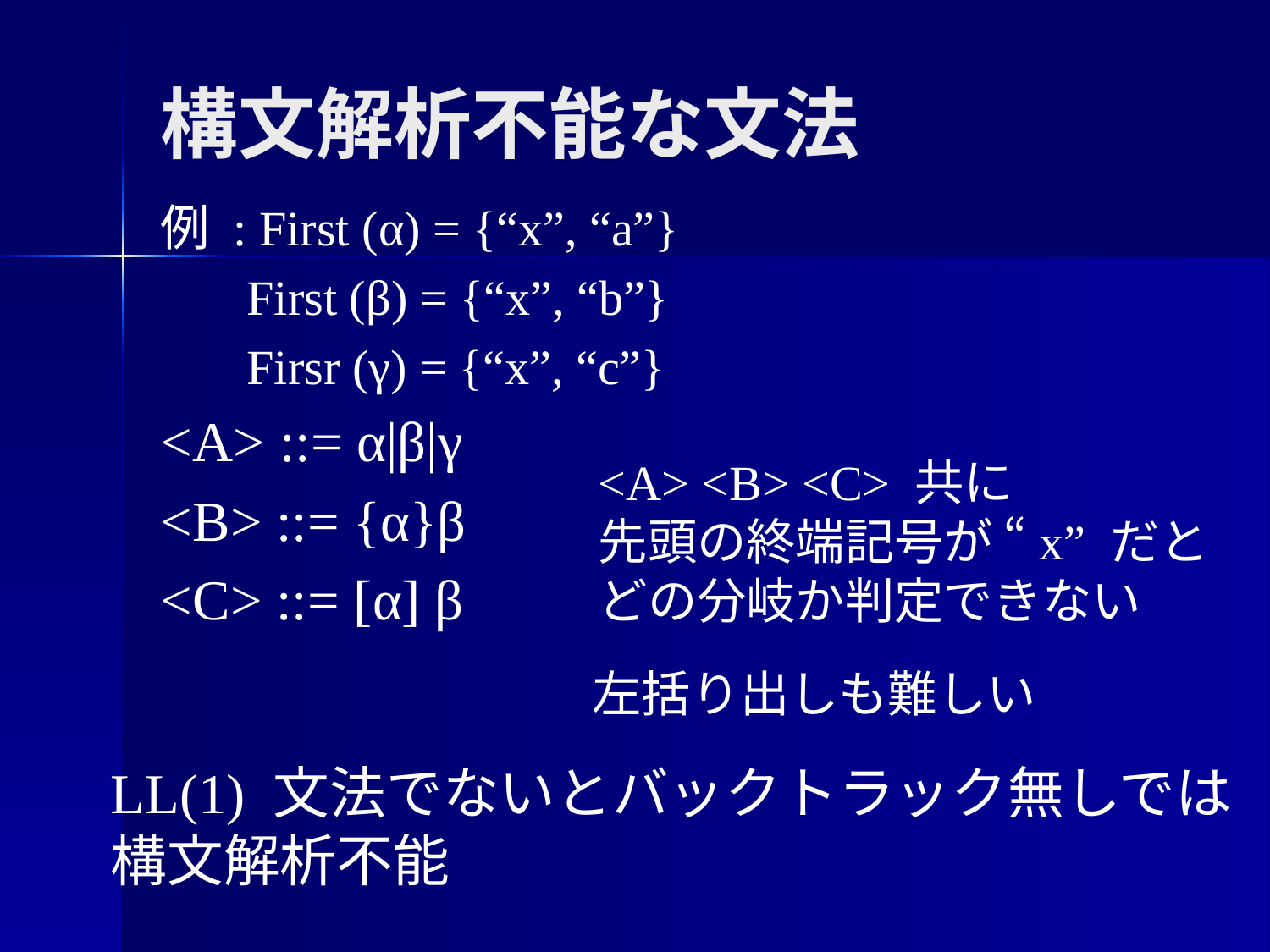

# 構文解析不能な文法
例 : First (α) = {“x”, “a”}
       First (β) = {“x”, “b”}
       Firsr (γ) = {“x”, “c”}
<A> ::= α|β|γ
<B> ::= {α}β
<C> ::= [α] β
<A> <B> <C> 共に
先頭の終端記号が “x” だと
どの分岐か判定できない
左括り出しも難しい
LL(1) 文法でないとバックトラック無しでは
構文解析不能